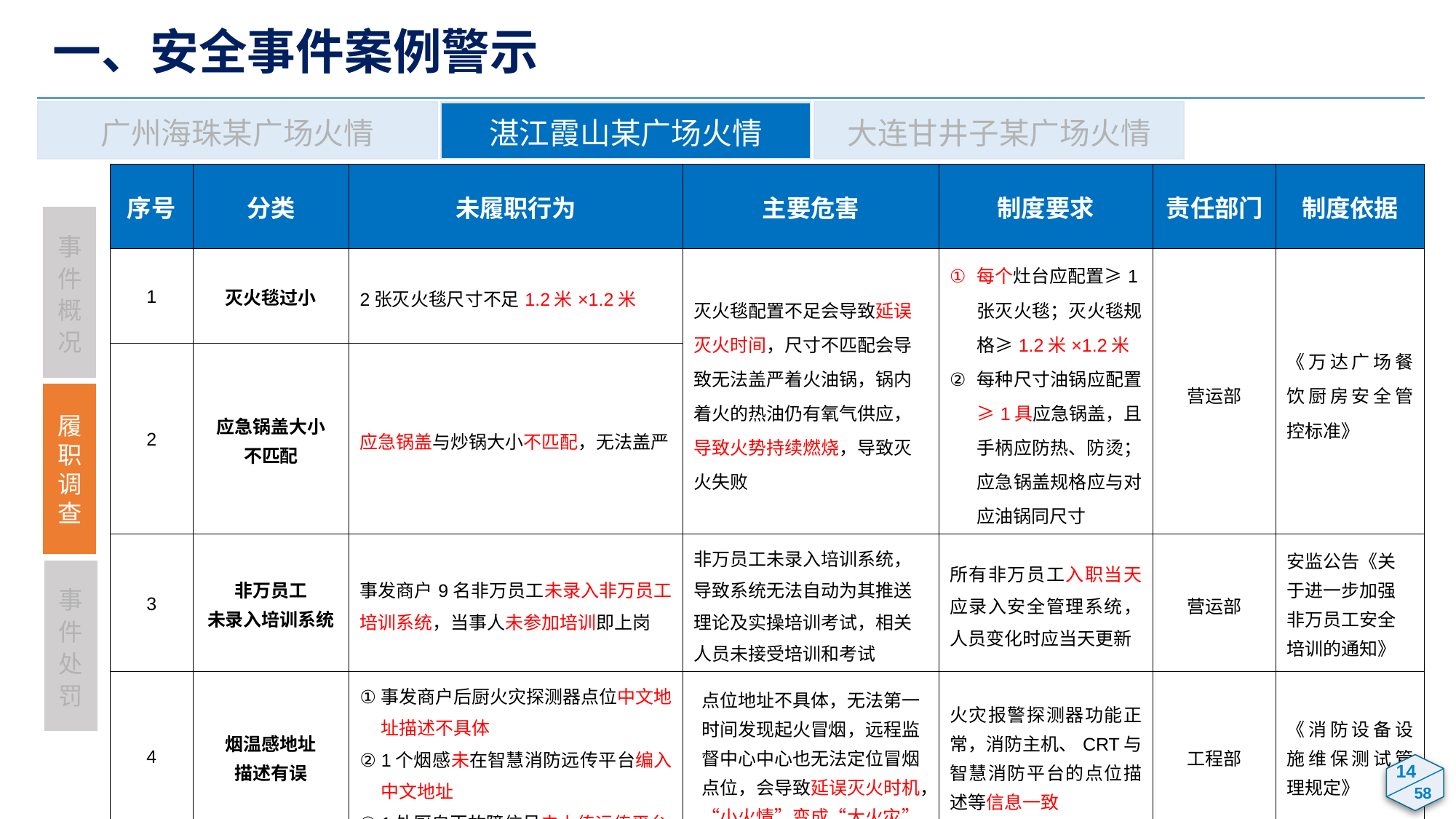

一、安全事件案例警示
广州海珠某广场火情
湛江霞山某广场火情
大连甘井子某广场火情
| 序号 | 分类 | 未履职行为 | 主要危害 | 制度要求 | 责任部门 | 制度依据 |
| --- | --- | --- | --- | --- | --- | --- |
| 1 | 灭火毯过小 | 2张灭火毯尺寸不足1.2米×1.2米 | 灭火毯配置不足会导致延误灭火时间，尺寸不匹配会导致无法盖严着火油锅，锅内着火的热油仍有氧气供应，导致火势持续燃烧，导致灭火失败 | 每个灶台应配置≥1张灭火毯；灭火毯规格≥1.2米×1.2米 每种尺寸油锅应配置≥1具应急锅盖，且手柄应防热、防烫；应急锅盖规格应与对应油锅同尺寸 | 营运部 | 《万达广场餐饮厨房安全管控标准》 |
| 2 | 应急锅盖大小 不匹配 | 应急锅盖与炒锅大小不匹配，无法盖严 |  |  |  |  |
| 3 | 非万员工 未录入培训系统 | 事发商户9名非万员工未录入非万员工培训系统，当事人未参加培训即上岗 | 非万员工未录入培训系统，导致系统无法自动为其推送理论及实操培训考试，相关人员未接受培训和考试 | 所有非万员工入职当天应录入安全管理系统，人员变化时应当天更新 | 营运部 | 安监公告《关于进一步加强非万员工安全培训的通知》 |
| 4 | 烟温感地址 描述有误 | 事发商户后厨火灾探测器点位中文地址描述不具体 1个烟感未在智慧消防远传平台编入中文地址 1处厨自灭故障信号未上传远传平台 | 点位地址不具体，无法第一时间发现起火冒烟，远程监督中心中心也无法定位冒烟点位，会导致延误灭火时机，“小火情”变成“大火灾” | 火灾报警探测器功能正常，消防主机、CRT与智慧消防平台的点位描述等信息一致 | 工程部 | 《消防设备设施维保测试管理规定》 |
事件概况
履职调查
事件处罚
12
14

58